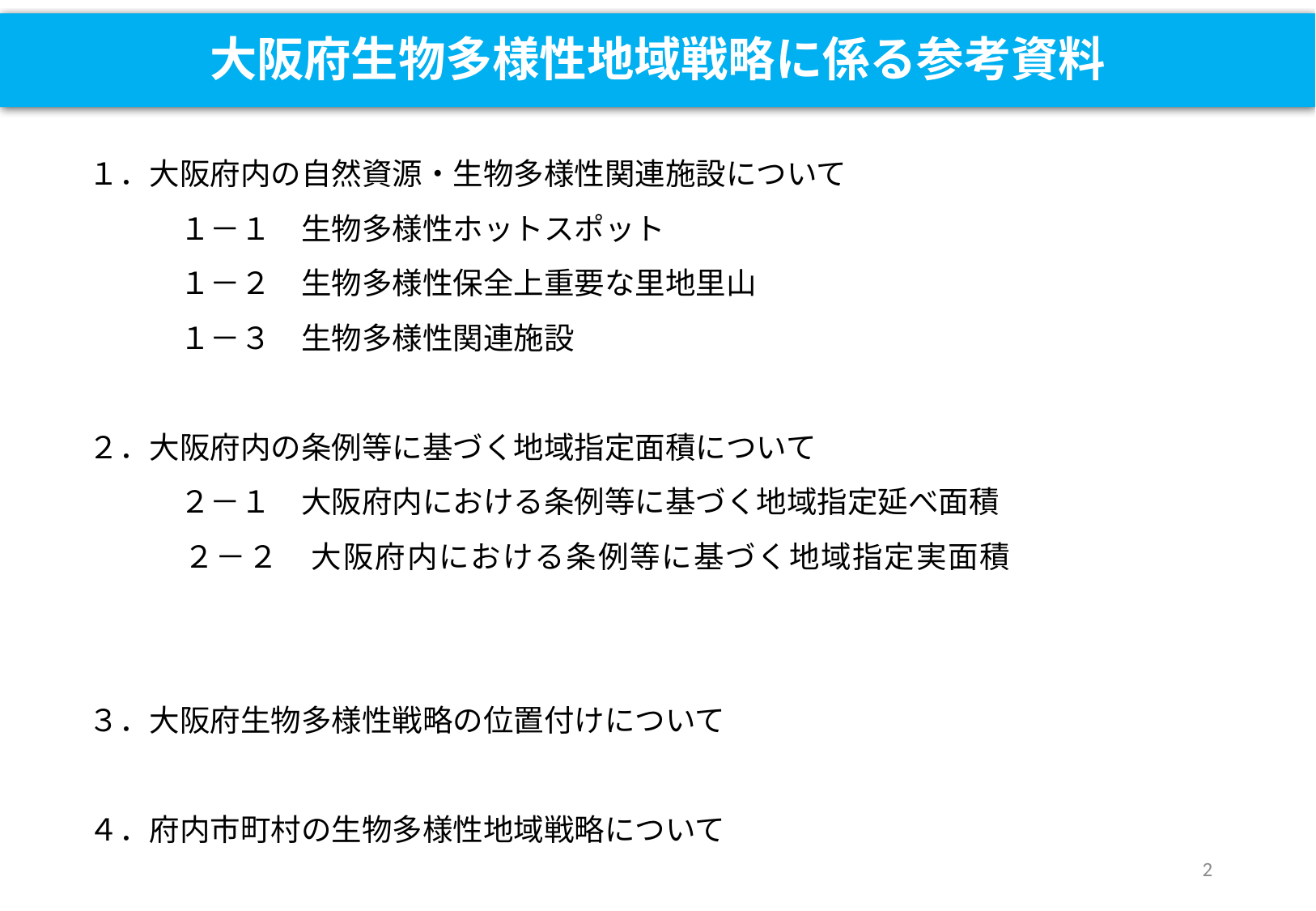

大阪府生物多様性地域戦略に係る参考資料
１．大阪府内の自然資源・生物多様性関連施設について
　　　１－１　生物多様性ホットスポット
　　　１－２　生物多様性保全上重要な里地里山
　　　１－３　生物多様性関連施設

２．大阪府内の条例等に基づく地域指定面積について
　　　２－１　大阪府内における条例等に基づく地域指定延べ面積
　　　２－２　大阪府内における条例等に基づく地域指定実面積

３．大阪府生物多様性戦略の位置付けについて

４．府内市町村の生物多様性地域戦略について

2